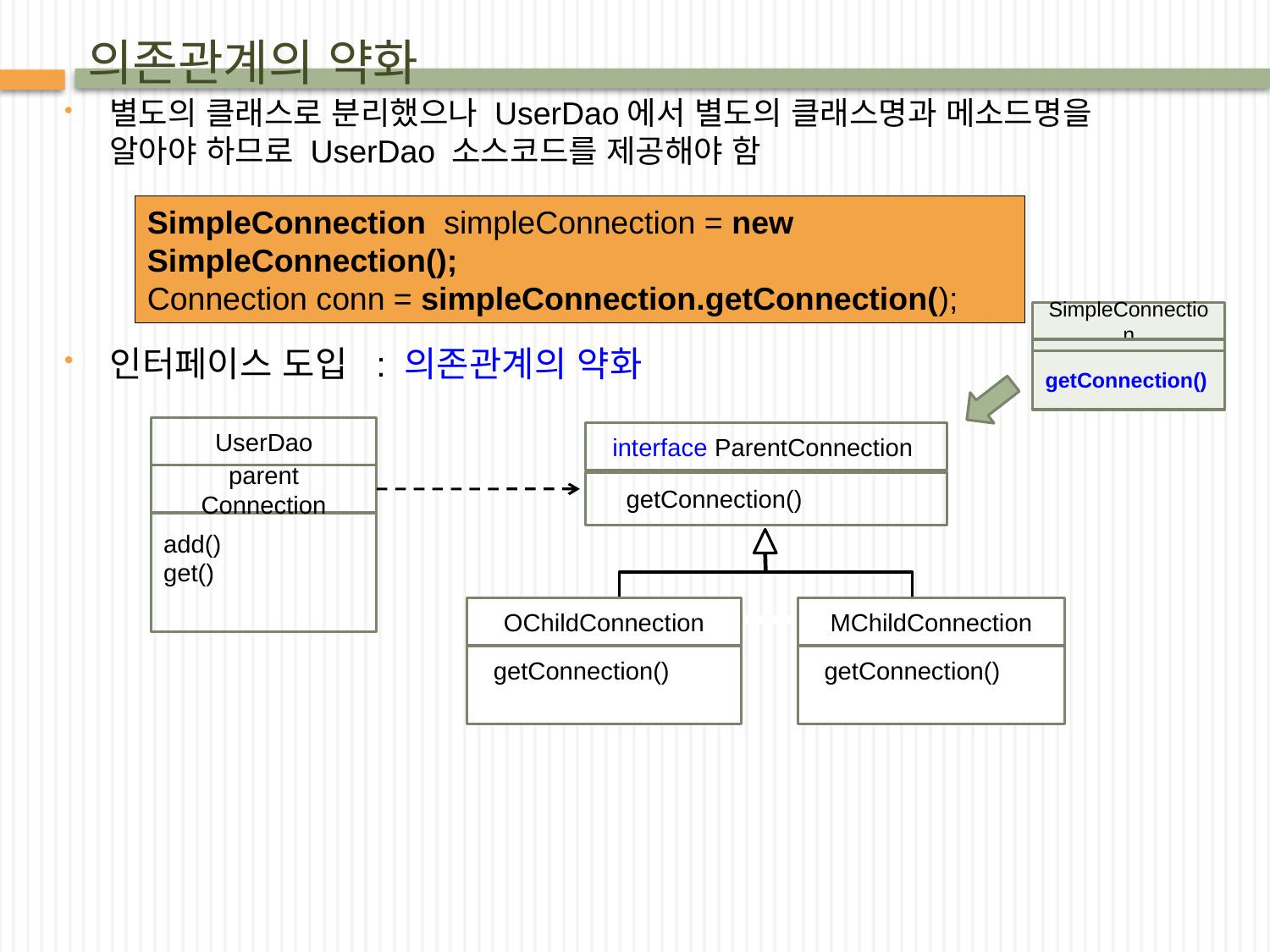

# 의존관계의 약화
별도의 클래스로 분리했으나 UserDao에서 별도의 클래스명과 메소드명을 알아야 하므로 UserDao 소스코드를 제공해야 함

인터페이스 도입  : 의존관계의 약화
SimpleConnection  simpleConnection = new SimpleConnection();
Connection conn = simpleConnection.getConnection();
SimpleConnection

getConnection()

UserDao
parent Connection
add()
get()

interface ParentConnection
    getConnection()

OChildConnection
  getConnection()

MChildConnection
  getConnection()